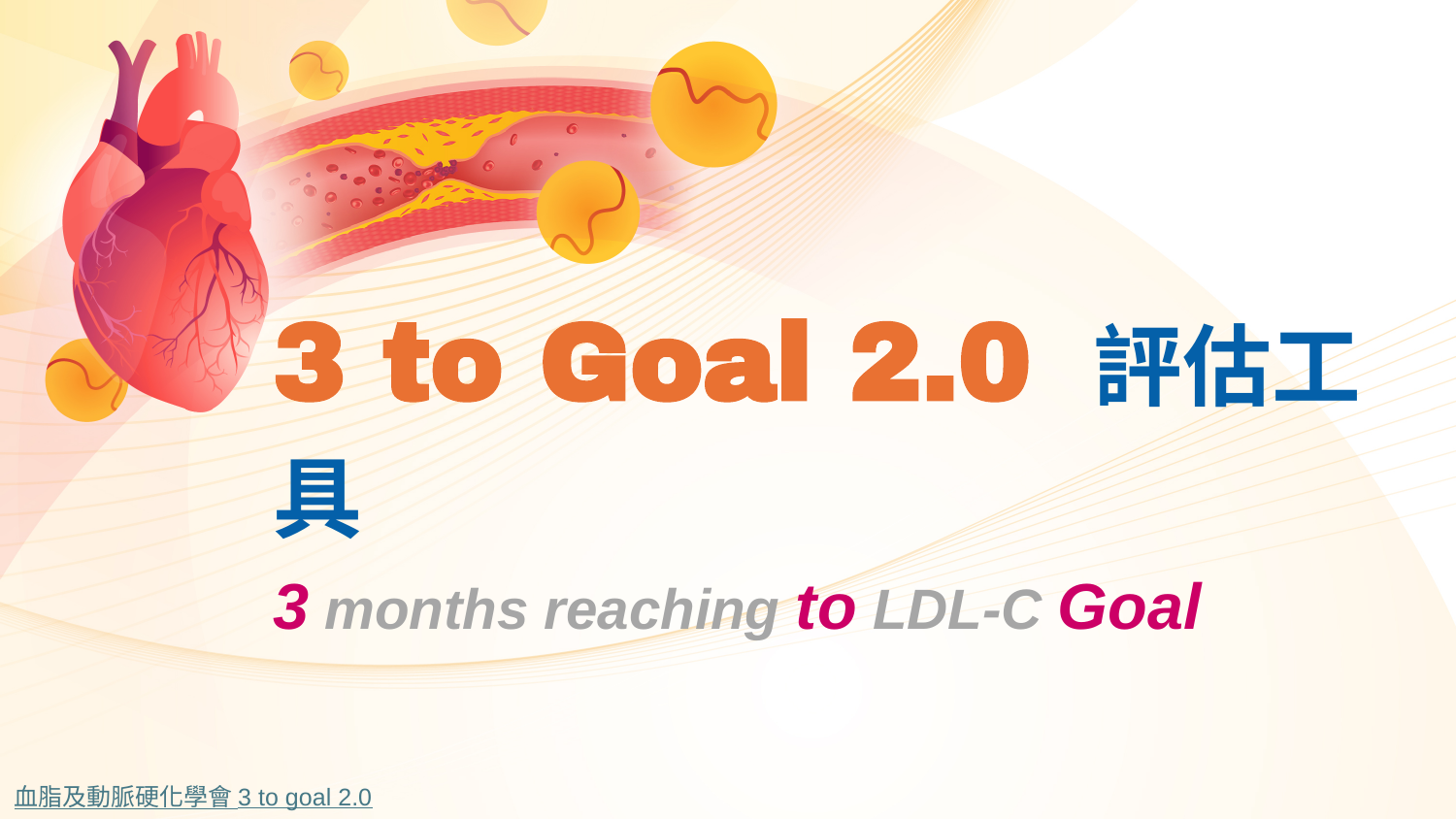

# 3 to Goal 2.0 評估工具 3 months reaching to LDL-C Goal
血脂及動脈硬化學會 3 to goal 2.0